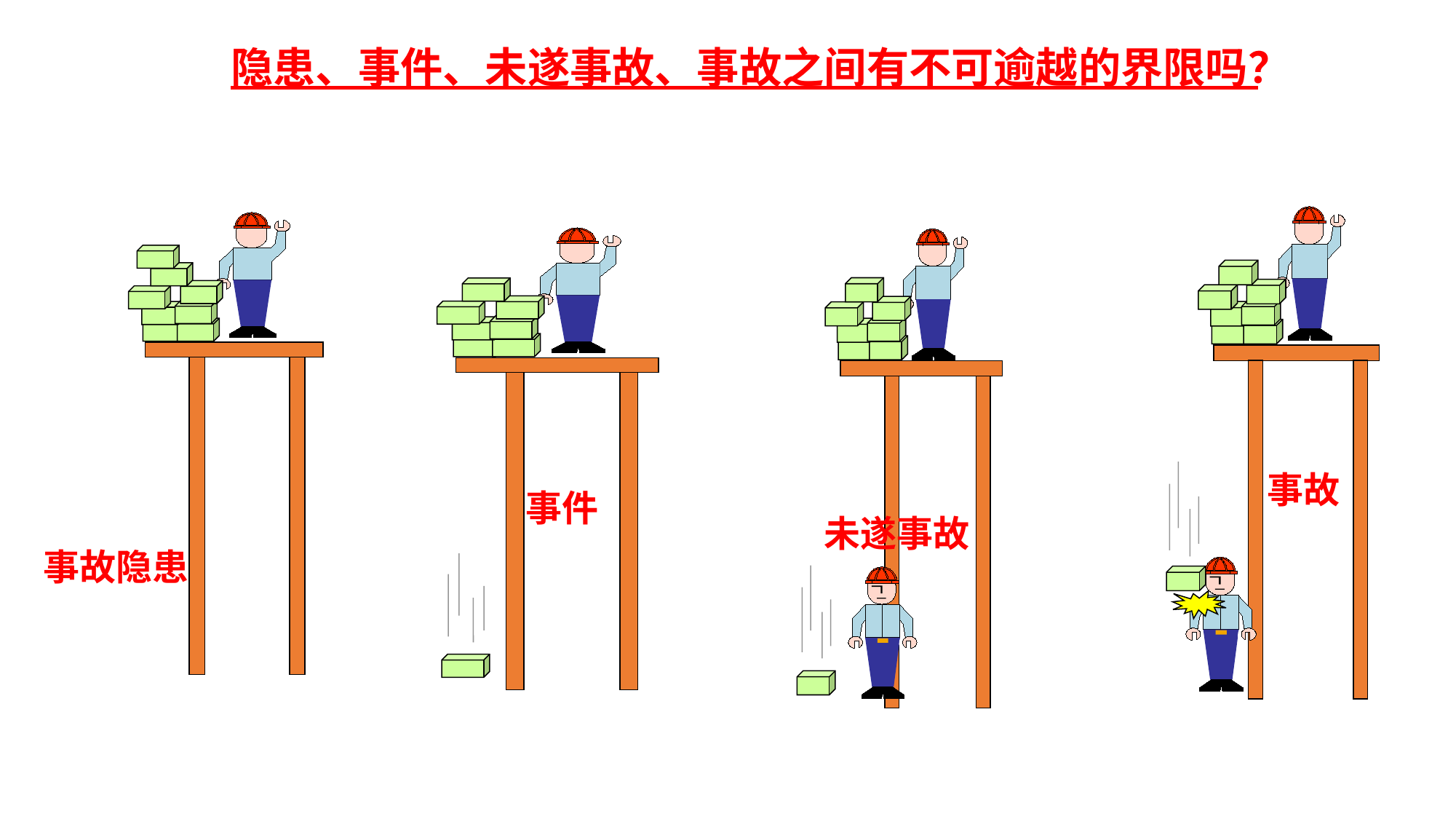

隐患、事件、未遂事故、事故之间有不可逾越的界限吗？

事故

事件

未遂事故
事故隐患
126